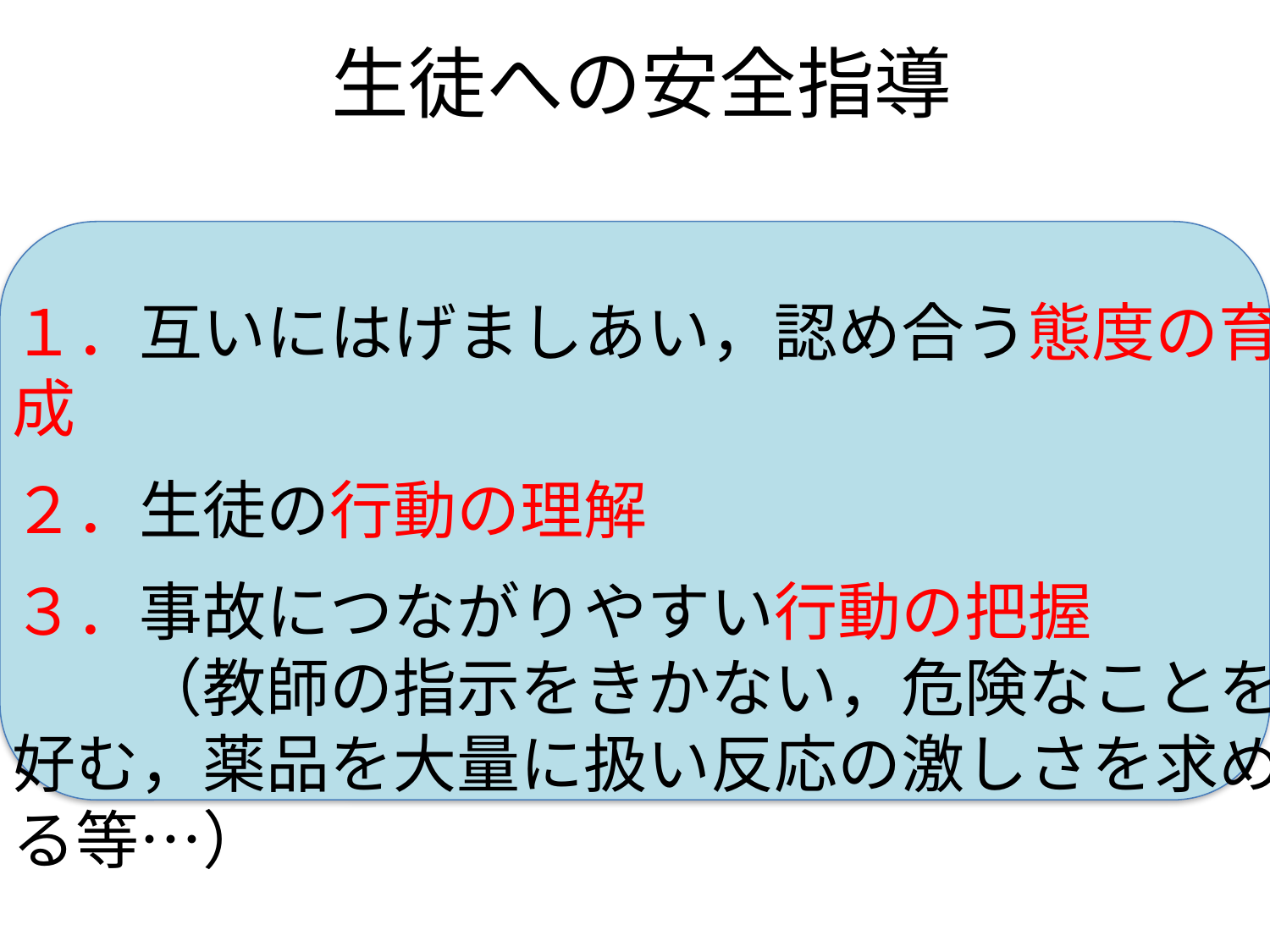

生徒への安全指導

１．互いにはげましあい，認め合う態度の育成

２．生徒の行動の理解

３．事故につながりやすい行動の把握
　　（教師の指示をきかない，危険なことを好む，薬品を大量に扱い反応の激しさを求める等…）